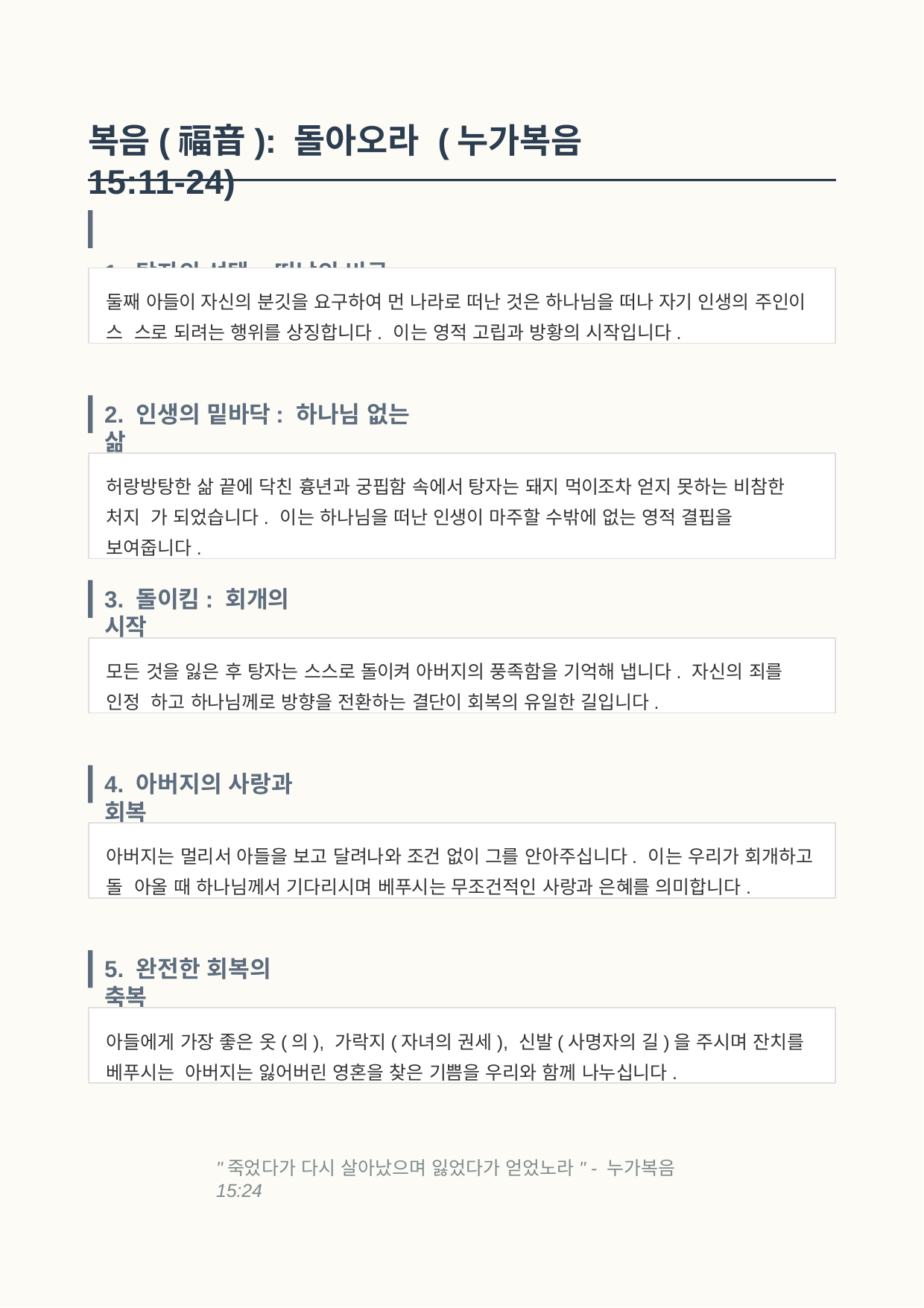

복음(福音): 돌아오라 (누가복음 15:11-24)

1. 탕자의 선택: 떠남의 비극
둘째 아들이 자신의 분깃을 요구하여 먼 나라로 떠난 것은 하나님을 떠나 자기 인생의 주인이 스  스로 되려는 행위를 상징합니다. 이는 영적 고립과 방황의 시작입니다.
2. 인생의 밑바닥: 하나님 없는 삶
허랑방탕한 삶 끝에 닥친 흉년과 궁핍함 속에서 탕자는 돼지 먹이조차 얻지 못하는 비참한 처지  가 되었습니다. 이는 하나님을 떠난 인생이 마주할 수밖에 없는 영적 결핍을 보여줍니다.
3. 돌이킴: 회개의 시작
모든 것을 잃은 후 탕자는 스스로 돌이켜 아버지의 풍족함을 기억해 냅니다. 자신의 죄를 인정  하고 하나님께로 방향을 전환하는 결단이 회복의 유일한 길입니다.
4. 아버지의 사랑과 회복
아버지는 멀리서 아들을 보고 달려나와 조건 없이 그를 안아주십니다. 이는 우리가 회개하고 돌  아올 때 하나님께서 기다리시며 베푸시는 무조건적인 사랑과 은혜를 의미합니다.
5. 완전한 회복의 축복
아들에게 가장 좋은 옷(의), 가락지(자녀의 권세), 신발(사명자의 길)을 주시며 잔치를 베푸시는  아버지는 잃어버린 영혼을 찾은 기쁨을 우리와 함께 나누십니다.
"죽었다가 다시 살아났으며 잃었다가 얻었노라" - 누가복음 15:24